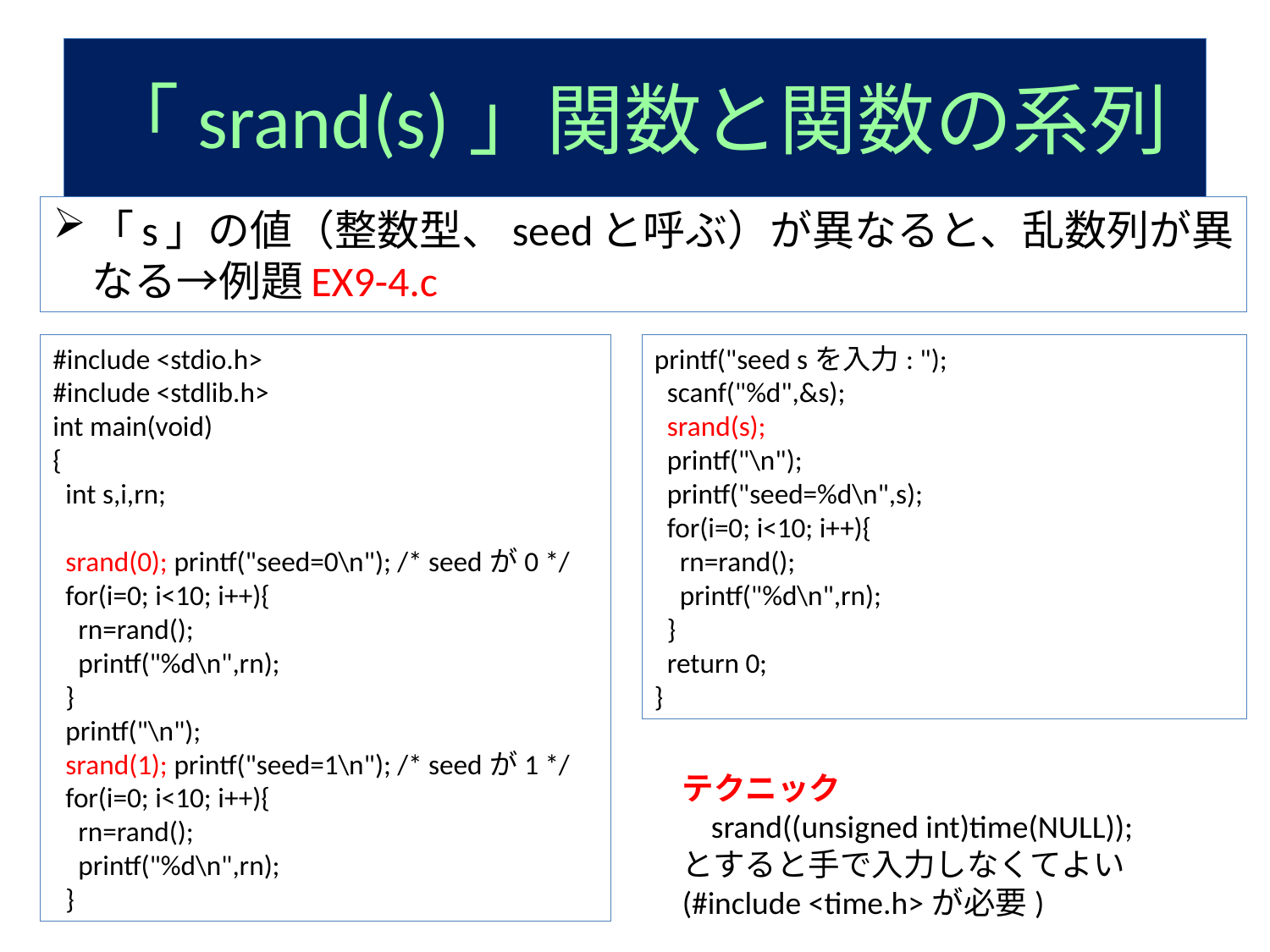

# 「srand(s)」関数と関数の系列
「s」の値（整数型、seedと呼ぶ）が異なると、乱数列が異なる→例題EX9-4.c
#include <stdio.h>
#include <stdlib.h>
int main(void)
{
  int s,i,rn;

  srand(0); printf("seed=0\n"); /* seedが0 */
  for(i=0; i<10; i++){
    rn=rand();
    printf("%d\n",rn);
  }
  printf("\n");
  srand(1); printf("seed=1\n"); /* seedが1 */
  for(i=0; i<10; i++){
    rn=rand();
    printf("%d\n",rn);
  }
printf("seed sを入力: ");
  scanf("%d",&s);
  srand(s);
  printf("\n");
  printf("seed=%d\n",s);
  for(i=0; i<10; i++){
    rn=rand();
    printf("%d\n",rn);
  }
  return 0;
}
テクニック
    srand((unsigned int)time(NULL));
とすると手で入力しなくてよい
(#include <time.h>が必要)